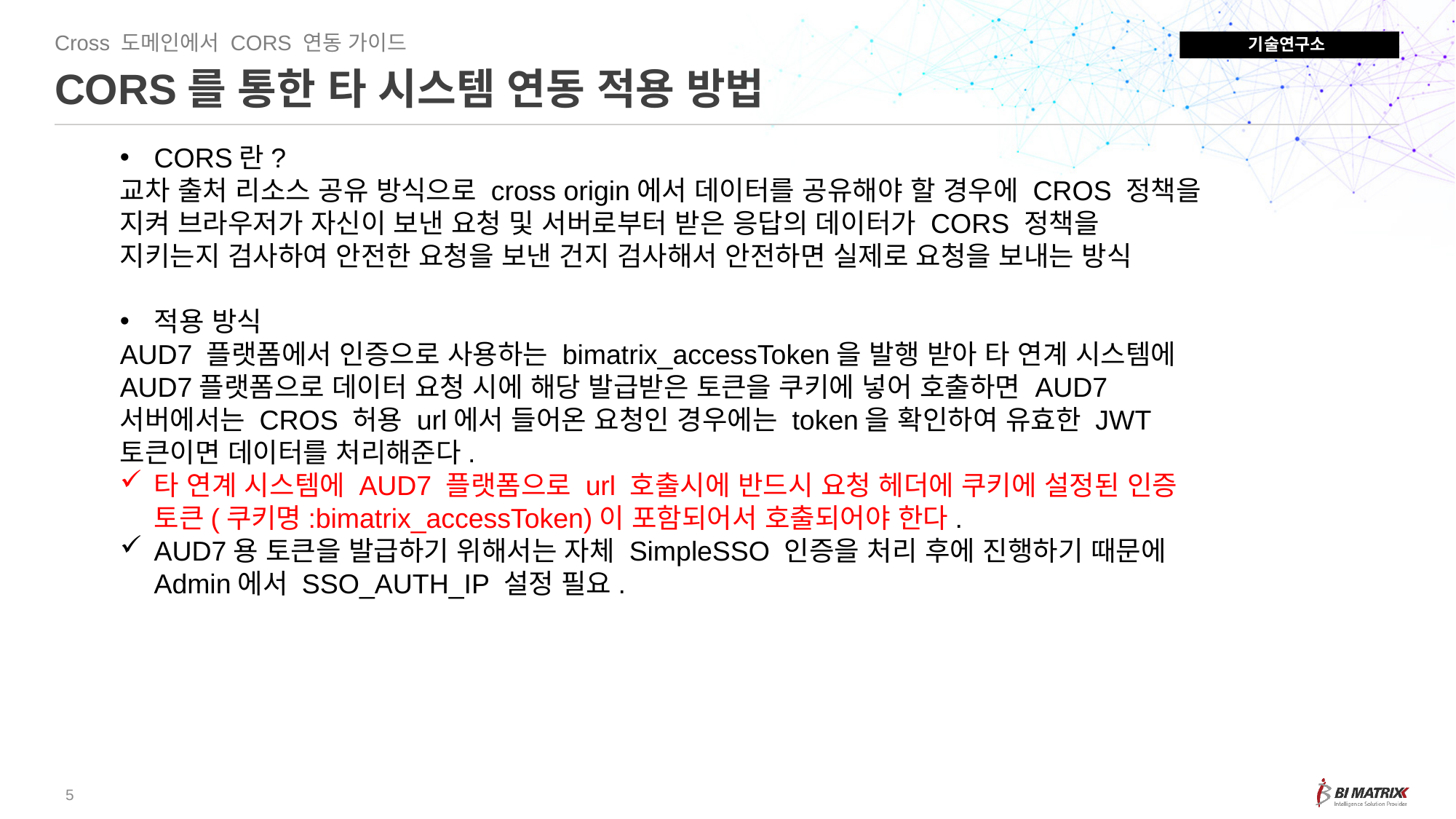

Cross 도메인에서 CORS 연동 가이드
기술연구소
CORS를 통한 타 시스템 연동 적용 방법
CORS란?
교차 출처 리소스 공유 방식으로 cross origin에서 데이터를 공유해야 할 경우에 CROS 정책을 지켜 브라우저가 자신이 보낸 요청 및 서버로부터 받은 응답의 데이터가 CORS 정책을 지키는지 검사하여 안전한 요청을 보낸 건지 검사해서 안전하면 실제로 요청을 보내는 방식

적용 방식
AUD7 플랫폼에서 인증으로 사용하는 bimatrix_accessToken을 발행 받아 타 연계 시스템에 AUD7플랫폼으로 데이터 요청 시에 해당 발급받은 토큰을 쿠키에 넣어 호출하면 AUD7 서버에서는 CROS 허용 url에서 들어온 요청인 경우에는 token을 확인하여 유효한 JWT 토큰이면 데이터를 처리해준다.
타 연계 시스템에 AUD7 플랫폼으로 url 호출시에 반드시 요청 헤더에 쿠키에 설정된 인증 토큰(쿠키명:bimatrix_accessToken)이 포함되어서 호출되어야 한다.
AUD7용 토큰을 발급하기 위해서는 자체 SimpleSSO 인증을 처리 후에 진행하기 때문에 Admin에서 SSO_AUTH_IP 설정 필요.

5